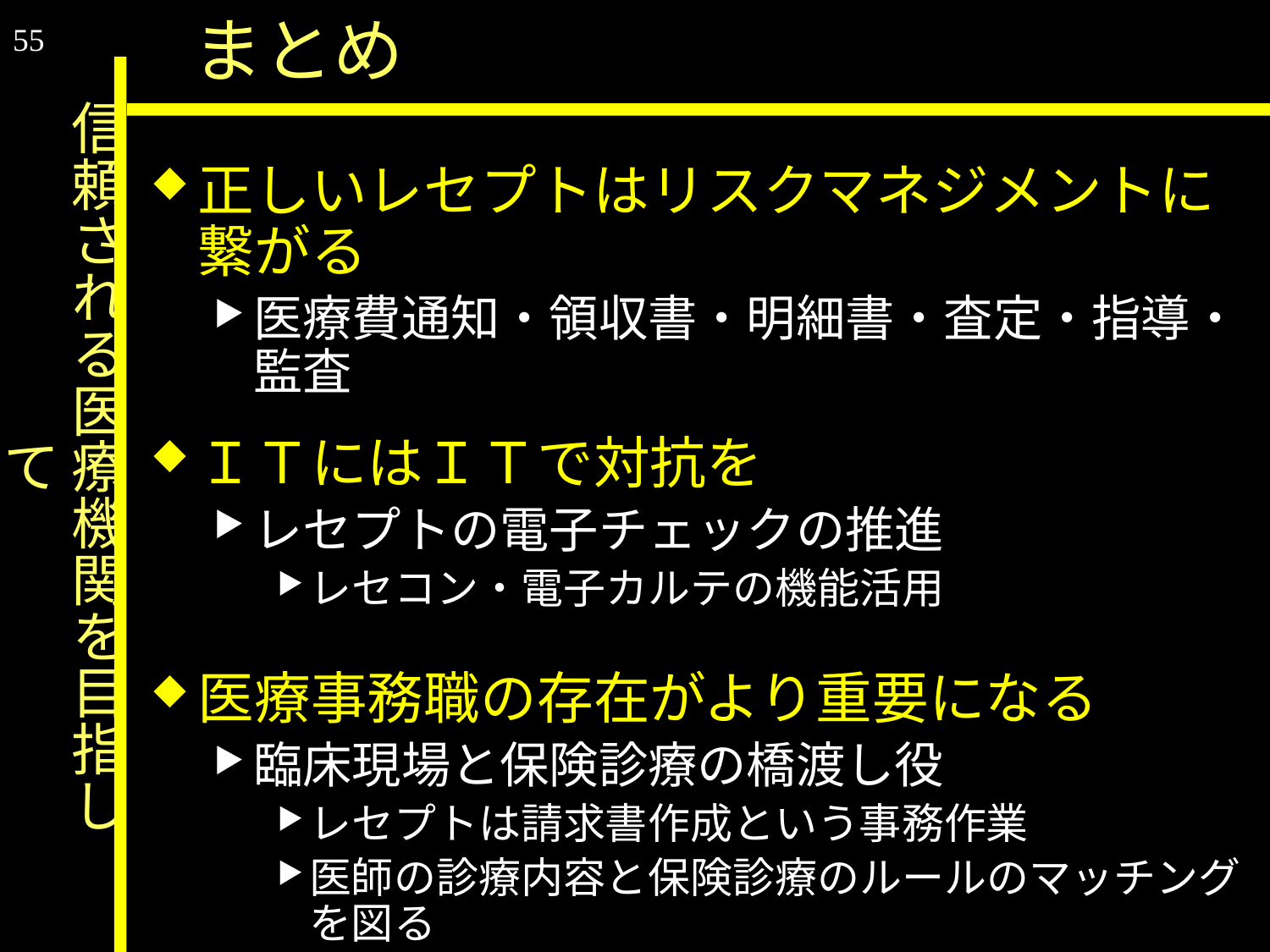

55
まとめ

# 信頼される医療機関を目指して
正しいレセプトはリスクマネジメントに繋がる
医療費通知・領収書・明細書・査定・指導・監査

ＩＴにはＩＴで対抗を
レセプトの電子チェックの推進
レセコン・電子カルテの機能活用

医療事務職の存在がより重要になる
臨床現場と保険診療の橋渡し役
レセプトは請求書作成という事務作業
医師の診療内容と保険診療のルールのマッチングを図る